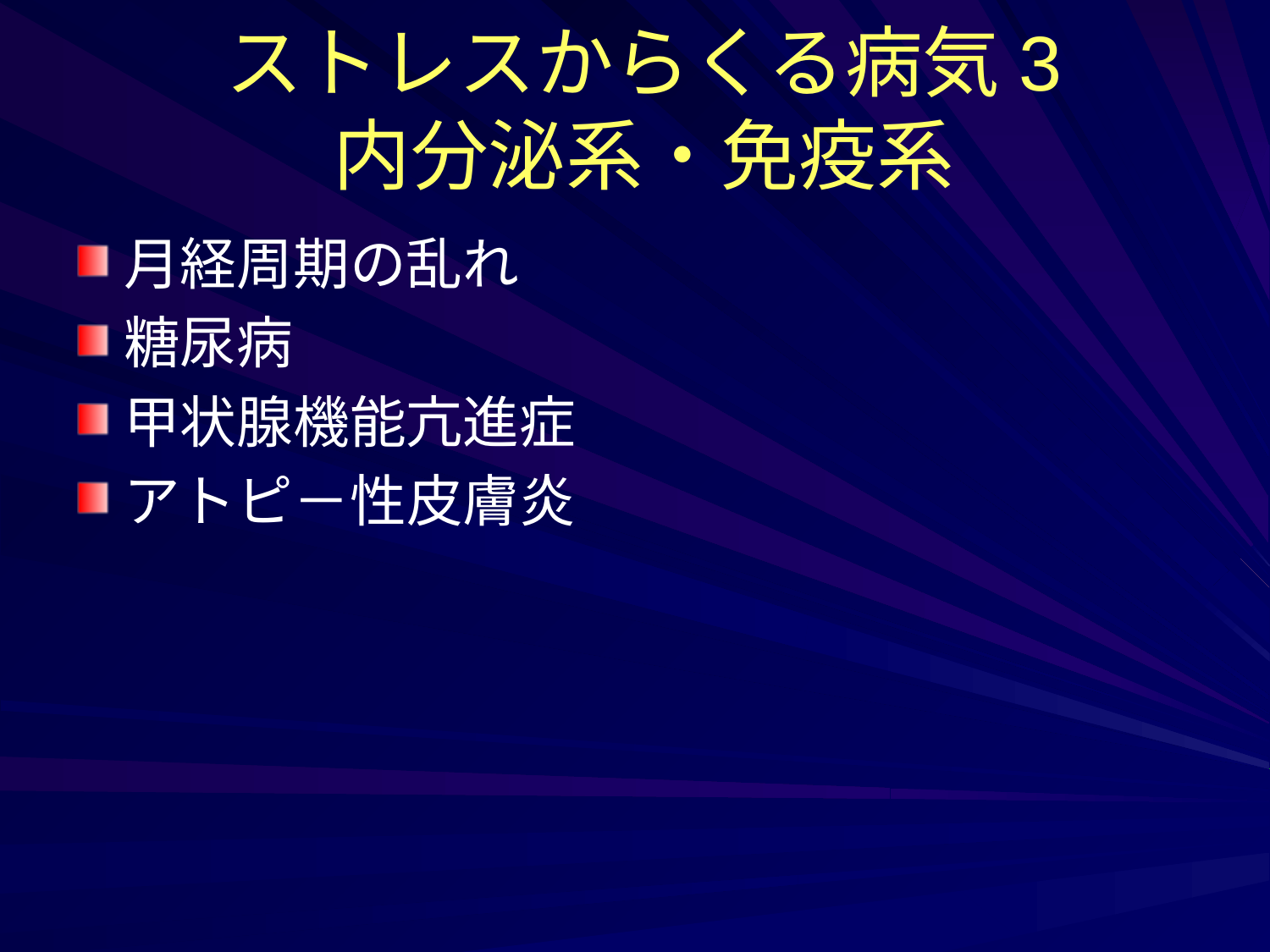

# ストレスからくる病気3 内分泌系・免疫系
月経周期の乱れ
糖尿病
甲状腺機能亢進症
アトピ－性皮膚炎